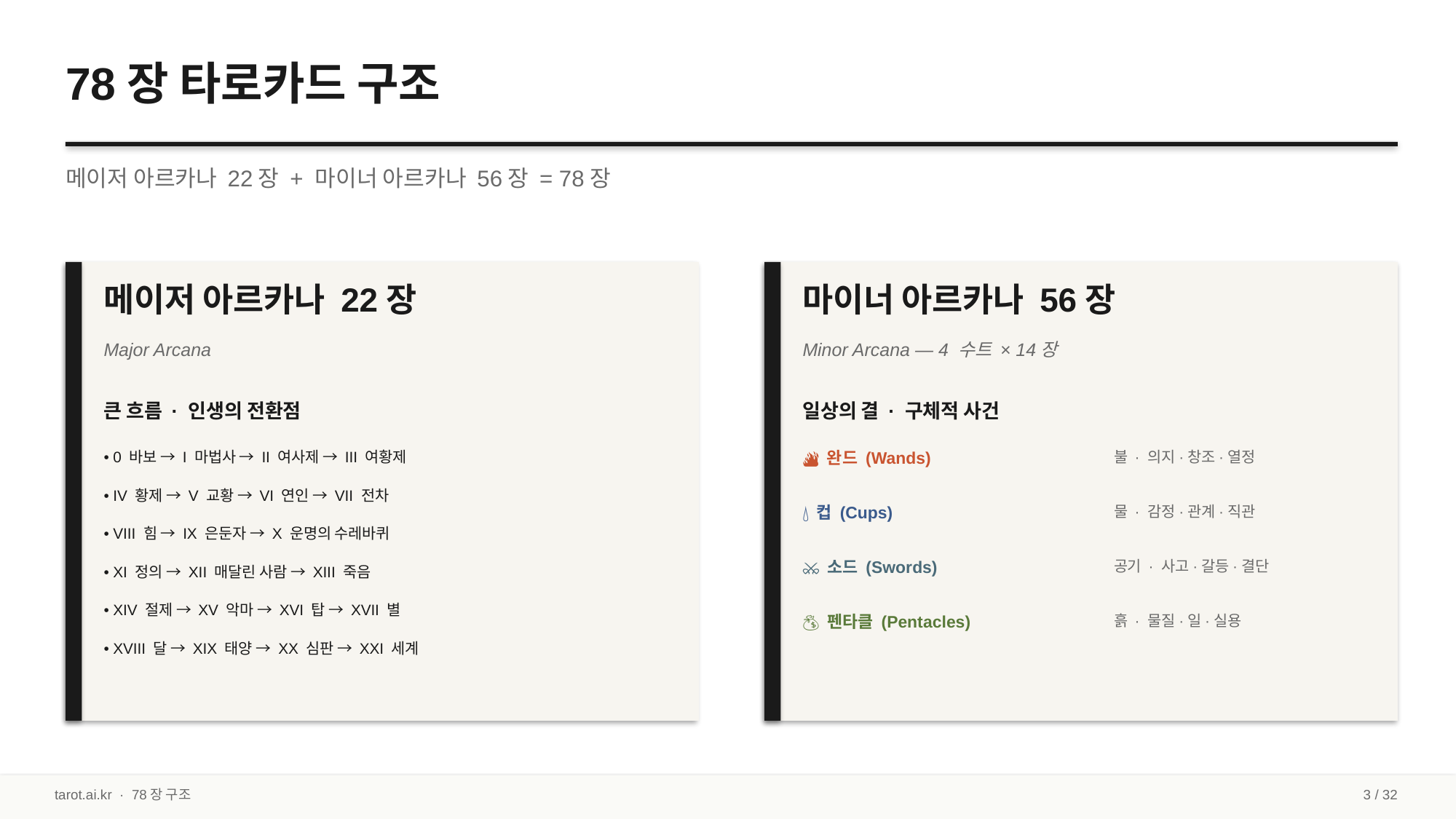

78장 타로카드 구조

메이저 아르카나 22장 + 마이너 아르카나 56장 = 78장

메이저 아르카나 22장
마이너 아르카나 56장
Major Arcana
Minor Arcana — 4 수트 × 14장
큰 흐름 · 인생의 전환점
일상의 결 · 구체적 사건
• 0 바보 → I 마법사 → II 여사제 → III 여황제
🔥 완드 (Wands)
불 · 의지·창조·열정
• IV 황제 → V 교황 → VI 연인 → VII 전차
💧 컵 (Cups)
물 · 감정·관계·직관
• VIII 힘 → IX 은둔자 → X 운명의 수레바퀴
⚔️ 소드 (Swords)
공기 · 사고·갈등·결단
• XI 정의 → XII 매달린 사람 → XIII 죽음
• XIV 절제 → XV 악마 → XVI 탑 → XVII 별
💰 펜타클 (Pentacles)
흙 · 물질·일·실용
• XVIII 달 → XIX 태양 → XX 심판 → XXI 세계

tarot.ai.kr  ·  78장 구조
3 / 32